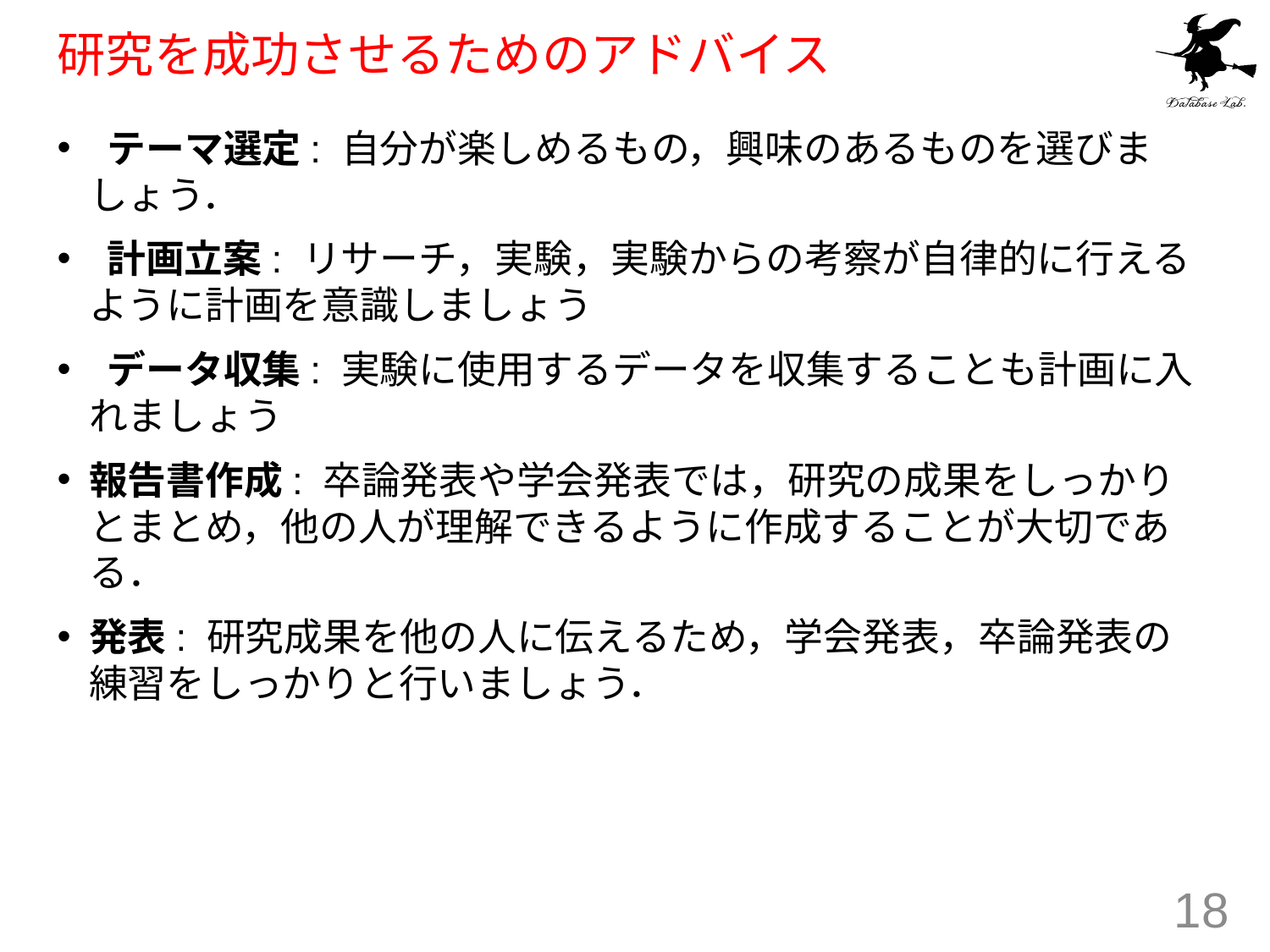

# 研究を成功させるためのアドバイス
 テーマ選定: 自分が楽しめるもの，興味のあるものを選びましょう．
 計画立案: リサーチ，実験，実験からの考察が自律的に行えるように計画を意識しましょう
 データ収集: 実験に使用するデータを収集することも計画に入れましょう
報告書作成: 卒論発表や学会発表では，研究の成果をしっかりとまとめ，他の人が理解できるように作成することが大切である．
発表: 研究成果を他の人に伝えるため，学会発表，卒論発表の練習をしっかりと行いましょう．
18